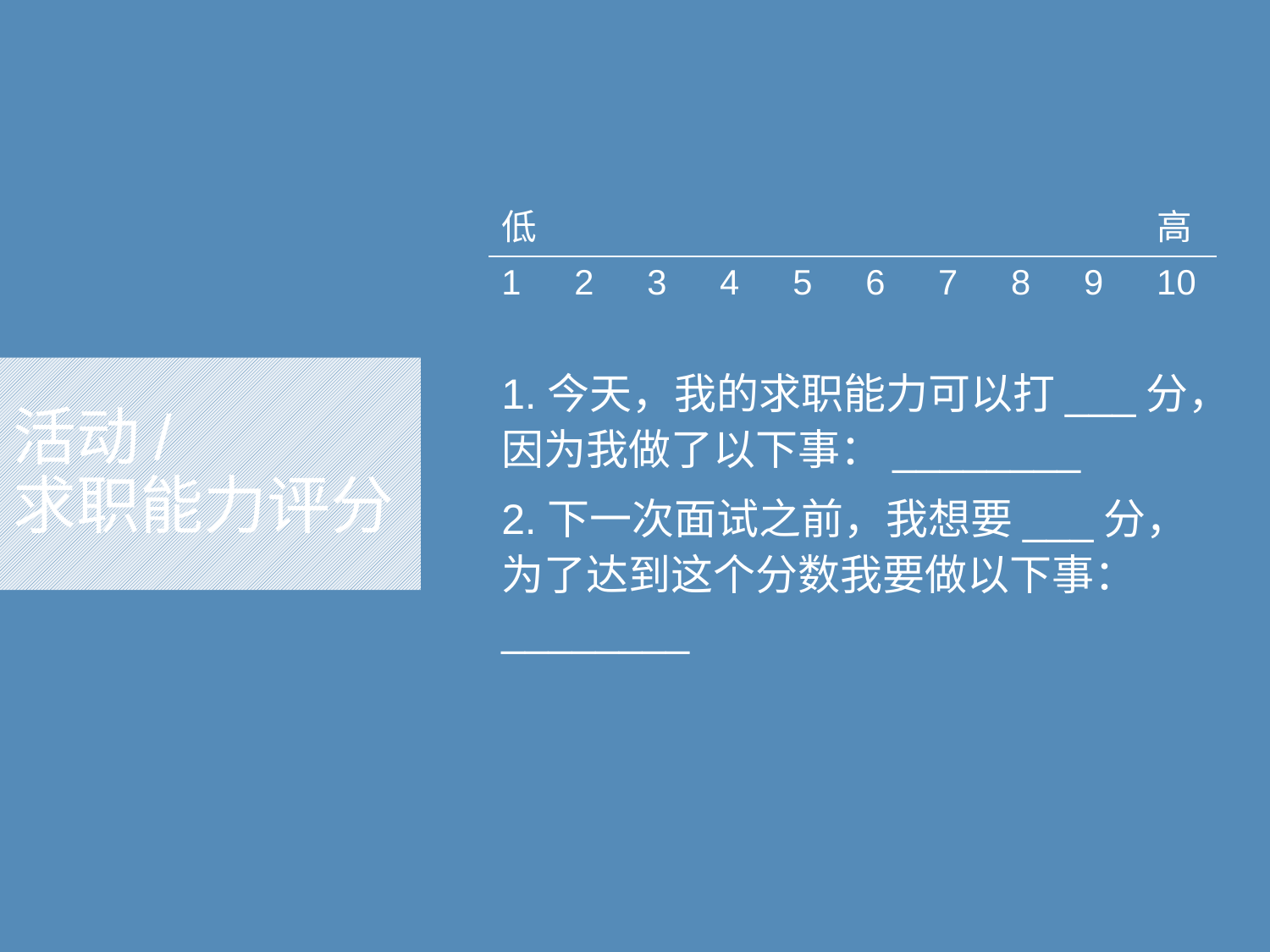

1.今天，我的求职能力可以打___分，因为我做了以下事：________
2.下一次面试之前，我想要___分，为了达到这个分数我要做以下事：________
| 低 |  |  |  |  |  |  |  |  | 高 |
| --- | --- | --- | --- | --- | --- | --- | --- | --- | --- |
| 1 | 2 | 3 | 4 | 5 | 6 | 7 | 8 | 9 | 10 |
# 活动/ 求职能力评分